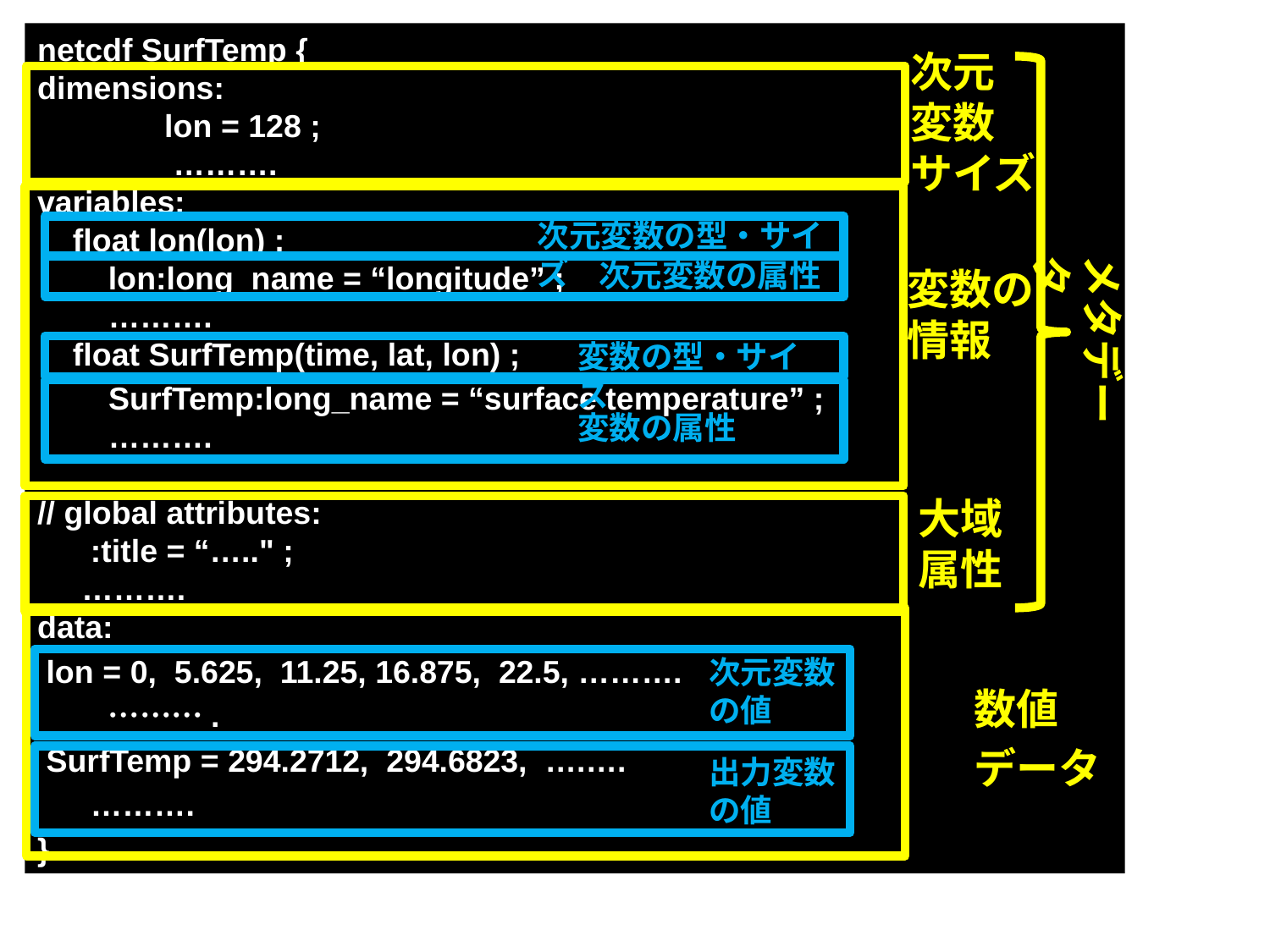

netcdf SurfTemp {
dimensions:
	lon = 128 ;
	 ……….
variables:
    float lon(lon) ;
        lon:long_name = “longitude” ;
        ……….
    float SurfTemp(time, lat, lon) ;
        SurfTemp:long_name = “surface temperature” ;
        ……….
// global attributes:
      :title = “….." ;
     ……….
data:
 lon = 0,  5.625,  11.25, 16.875,  22.5, ……….
　　 ……….
 SurfTemp = 294.2712,  294.6823,  ….….
      ……….
}
次元
変数
サイズ

次元変数の型・サイズ

メタデータ
次元変数の属性

変数の
情報
変数の型・サイズ

変数の属性
大域
属性

次元変数
の値

数値
データ

出力変数
の値